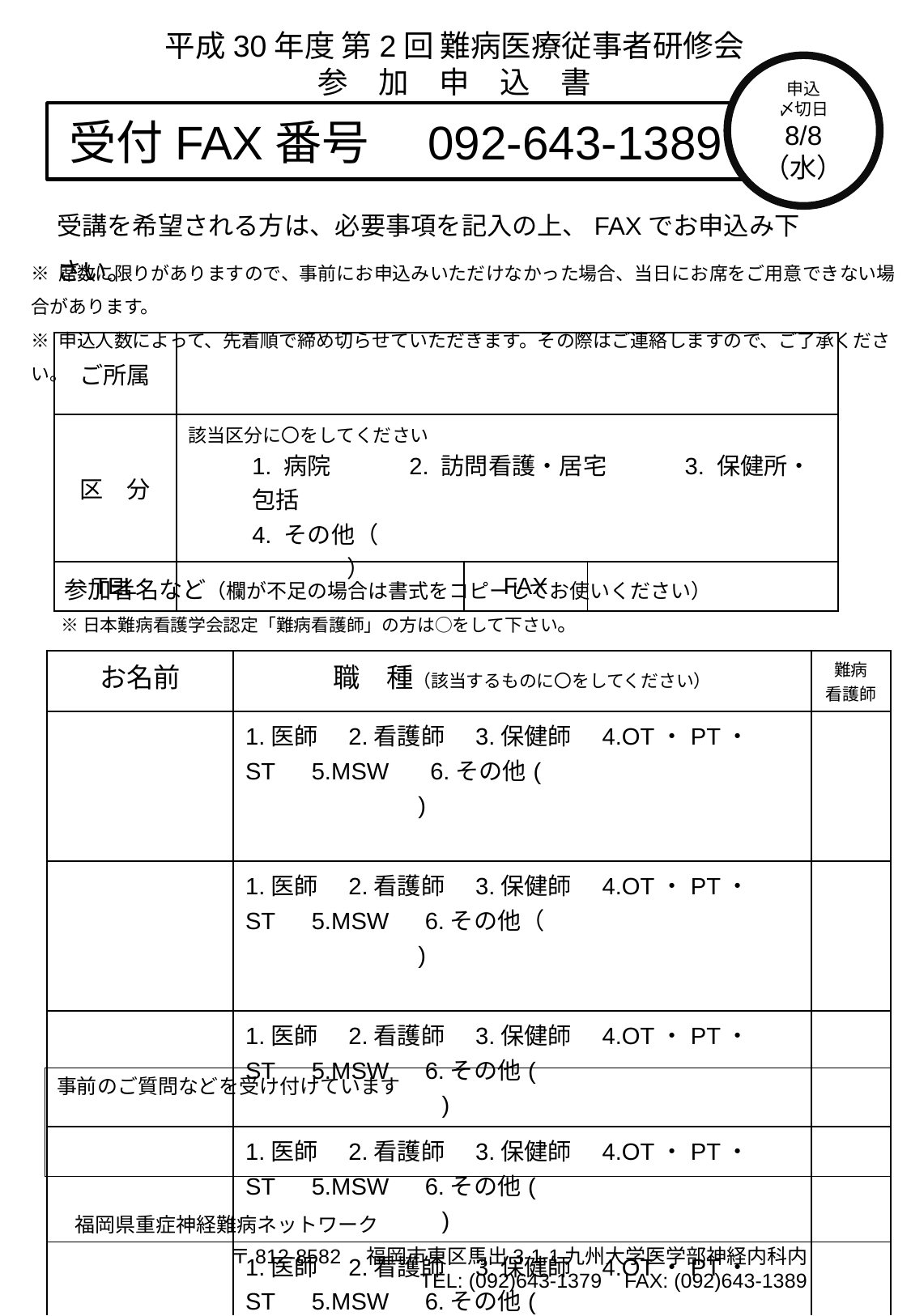

平成30年度 第2回 難病医療従事者研修会
参　加　申　込　書
申込
〆切日
8/8
（水）
受付FAX番号　092-643-1389
受講を希望される方は、必要事項を記入の上、FAXでお申込み下さい。
※ 席数に限りがありますので、事前にお申込みいただけなかった場合、当日にお席をご用意できない場合があります。
※ 申込人数によって、先着順で締め切らせていただきます。その際はご連絡しますので、ご了承ください。
| ご所属 |  |  |  |
| --- | --- | --- | --- |
| 区　分 | 該当区分に〇をしてください 1. 病院　　　2. 訪問看護・居宅　　　3. 保健所・包括　 4. その他（　　　　　　　　　　　　　　　　　　　　　　） |  |  |
| TEL |  | FAX |  |
参加者名など（欄が不足の場合は書式をコピーしてお使いください）
※日本難病看護学会認定「難病看護師」の方は○をして下さい。
| お名前 | 職　種（該当するものに〇をしてください） | 難病 看護師 |
| --- | --- | --- |
|  | 1.医師　2.看護師　3.保健師　4.OT・PT・ST　5.MSW　 6.その他(　　　　　　　　　　　　　　　　　) |  |
|  | 1.医師　2.看護師　3.保健師　4.OT・PT・ST　5.MSW　6.その他（　　　　　　　　　　　　　　　　　) |  |
|  | 1.医師　2.看護師　3.保健師　4.OT・PT・ST　5.MSW　6.その他(　　　　　　　　　　　　　　　　　　) |  |
|  | 1.医師　2.看護師　3.保健師　4.OT・PT・ST　5.MSW　6.その他(　　　　　　　　　　　　　　　　　　) |  |
|  | 1.医師　2.看護師　3.保健師　4.OT・PT・ST　5.MSW　6.その他(　　　　　　　　　　　　　　　　　　) |  |
事前のご質問などを受け付けています

福岡県重症神経難病ネットワーク
〒812-8582　福岡市東区馬出3-1-1九州大学医学部神経内科内
TEL: (092)643-1379    FAX: (092)643-1389